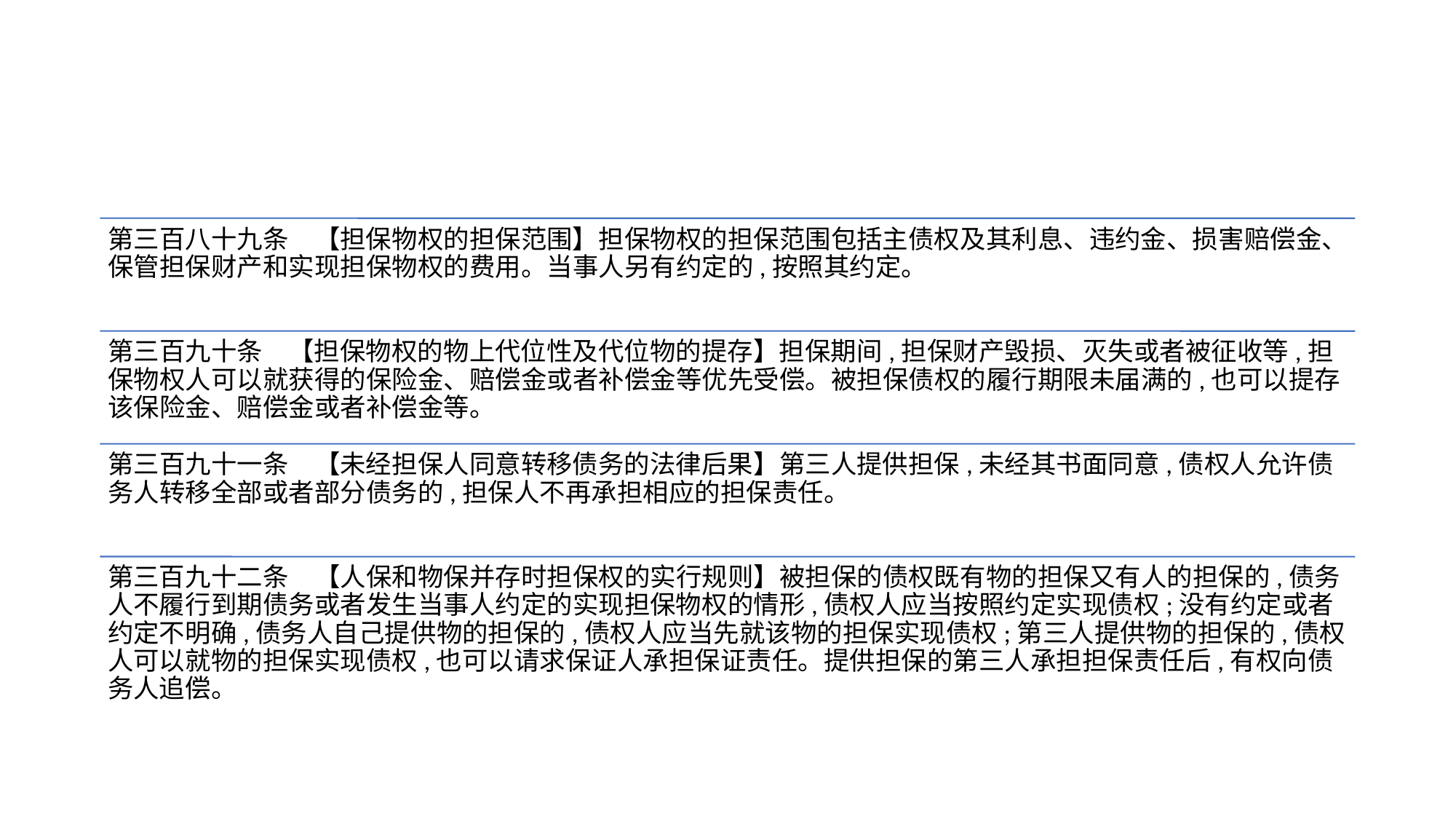

第三百八十九条　【担保物权的担保范围】担保物权的担保范围包括主债权及其利息、违约金、损害赔偿金、保管担保财产和实现担保物权的费用。当事人另有约定的,按照其约定。
第三百九十条　【担保物权的物上代位性及代位物的提存】担保期间,担保财产毁损、灭失或者被征收等,担保物权人可以就获得的保险金、赔偿金或者补偿金等优先受偿。被担保债权的履行期限未届满的,也可以提存该保险金、赔偿金或者补偿金等。
第三百九十一条　【未经担保人同意转移债务的法律后果】第三人提供担保,未经其书面同意,债权人允许债务人转移全部或者部分债务的,担保人不再承担相应的担保责任。
第三百九十二条　【人保和物保并存时担保权的实行规则】被担保的债权既有物的担保又有人的担保的,债务人不履行到期债务或者发生当事人约定的实现担保物权的情形,债权人应当按照约定实现债权;没有约定或者约定不明确,债务人自己提供物的担保的,债权人应当先就该物的担保实现债权;第三人提供物的担保的,债权人可以就物的担保实现债权,也可以请求保证人承担保证责任。提供担保的第三人承担担保责任后,有权向债务人追偿。